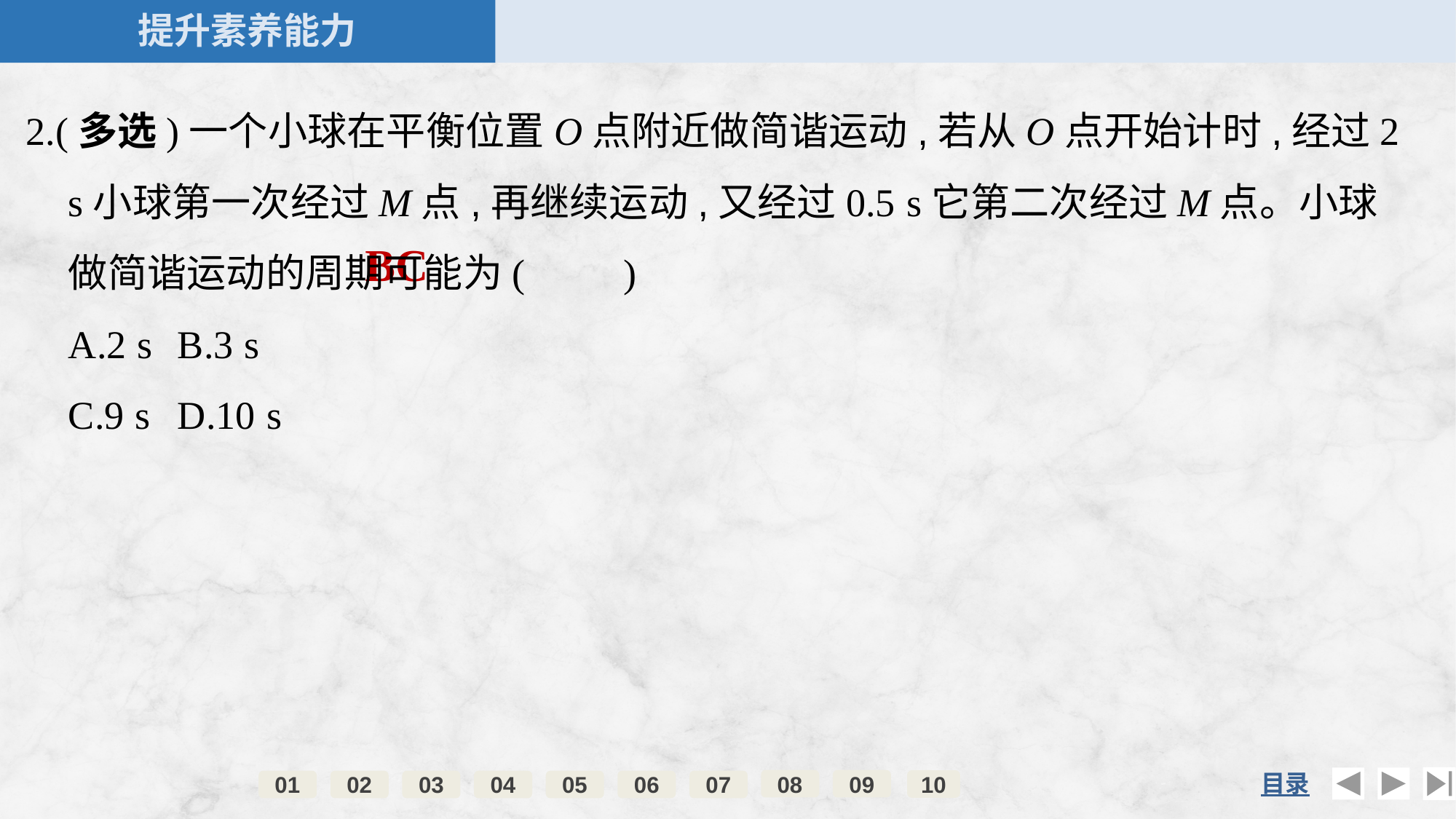

2.(多选)一个小球在平衡位置O点附近做简谐运动,若从O点开始计时,经过2 s小球第一次经过M点,再继续运动,又经过0.5 s它第二次经过M点。小球做简谐运动的周期可能为(　　)
	A.2 s	B.3 s
	C.9 s	D.10 s
BC